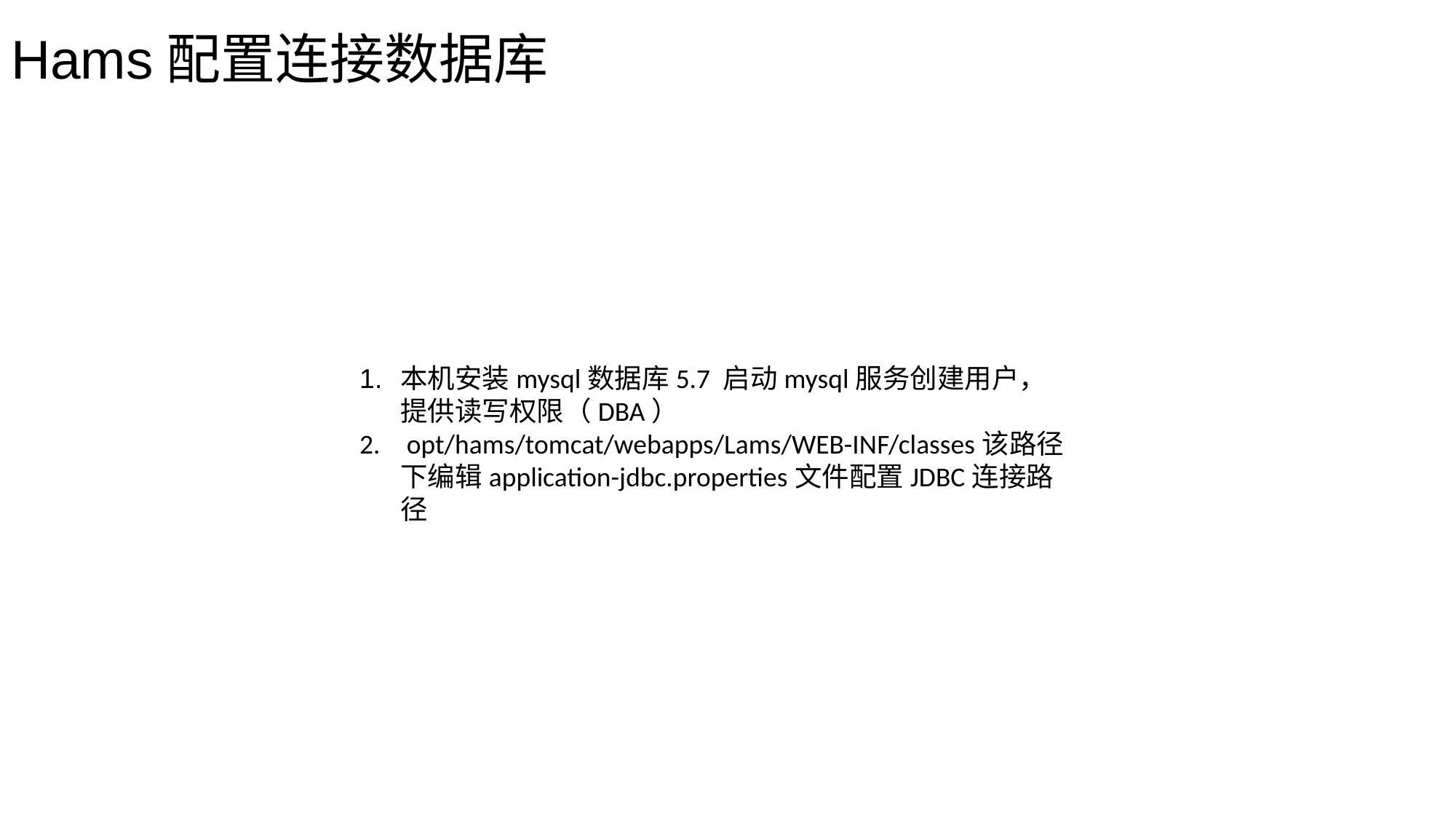

Hams配置连接数据库
本机安装mysql数据库5.7 启动mysql服务创建用户，提供读写权限（DBA）
 opt/hams/tomcat/webapps/Lams/WEB-INF/classes该路径下编辑application-jdbc.properties文件配置JDBC连接路径